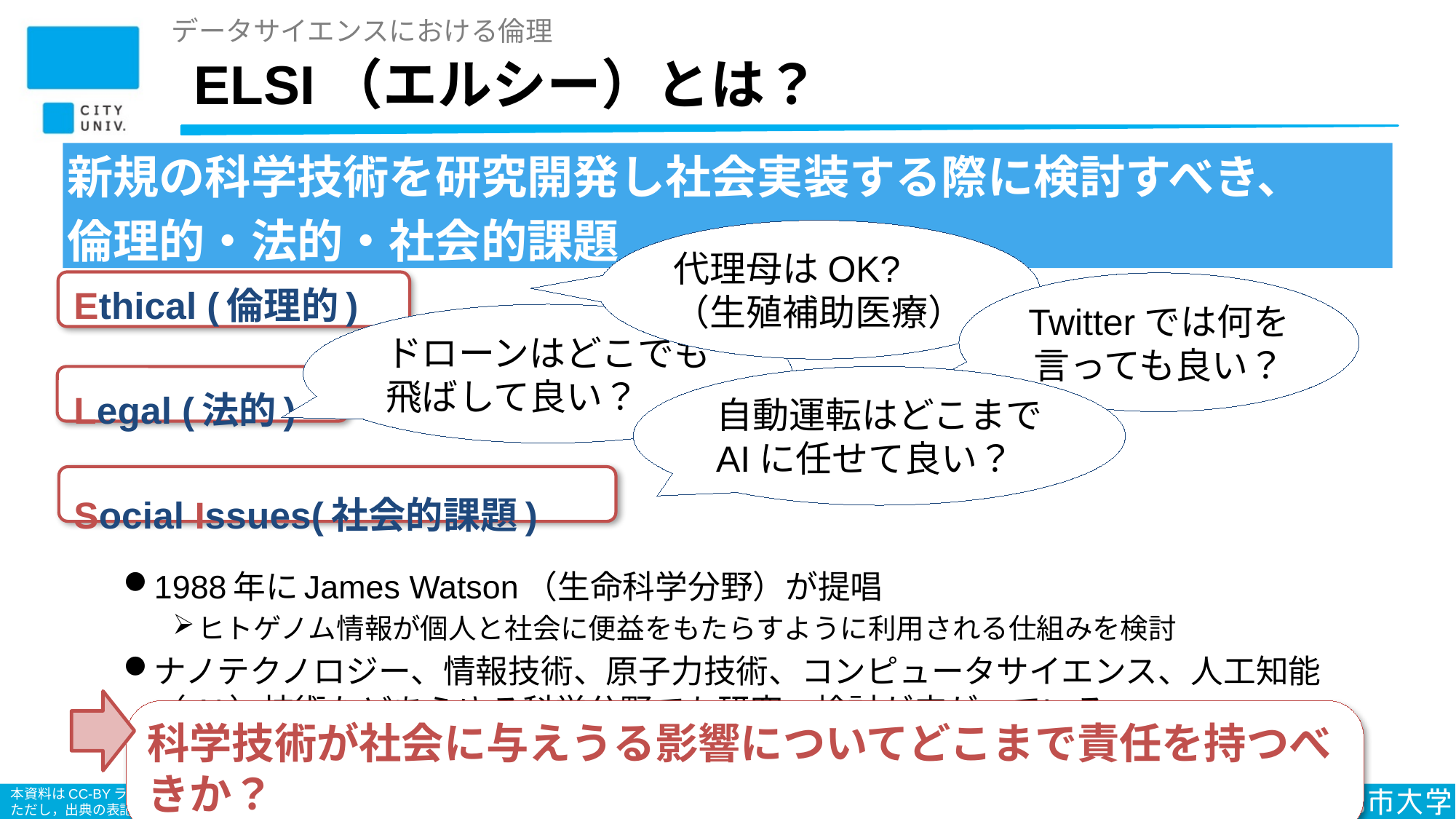

データサイエンスにおける倫理
# ELSI（エルシー）とは？
新規の科学技術を研究開発し社会実装する際に検討すべき、
倫理的・法的・社会的課題
代理母はOK?
（生殖補助医療）

Twitterでは何を
言っても良い？
Ethical (倫理的)

Legal (法的)

Social Issues(社会的課題)

1988年にJames Watson（⽣命科学分野）が提唱
ヒトゲノム情報が個人と社会に便益をもたらすように利用される仕組みを検討
ナノテクノロジー、情報技術、原子力技術、コンピュータサイエンス、人工知能（AI）技術などあらゆる科学分野でも研究・検討が広がっている

ドローンはどこでも
飛ばして良い？

自動運転はどこまで
AIに任せて良い？

科学技術が社会に与えうる影響についてどこまで責任を持つべきか？